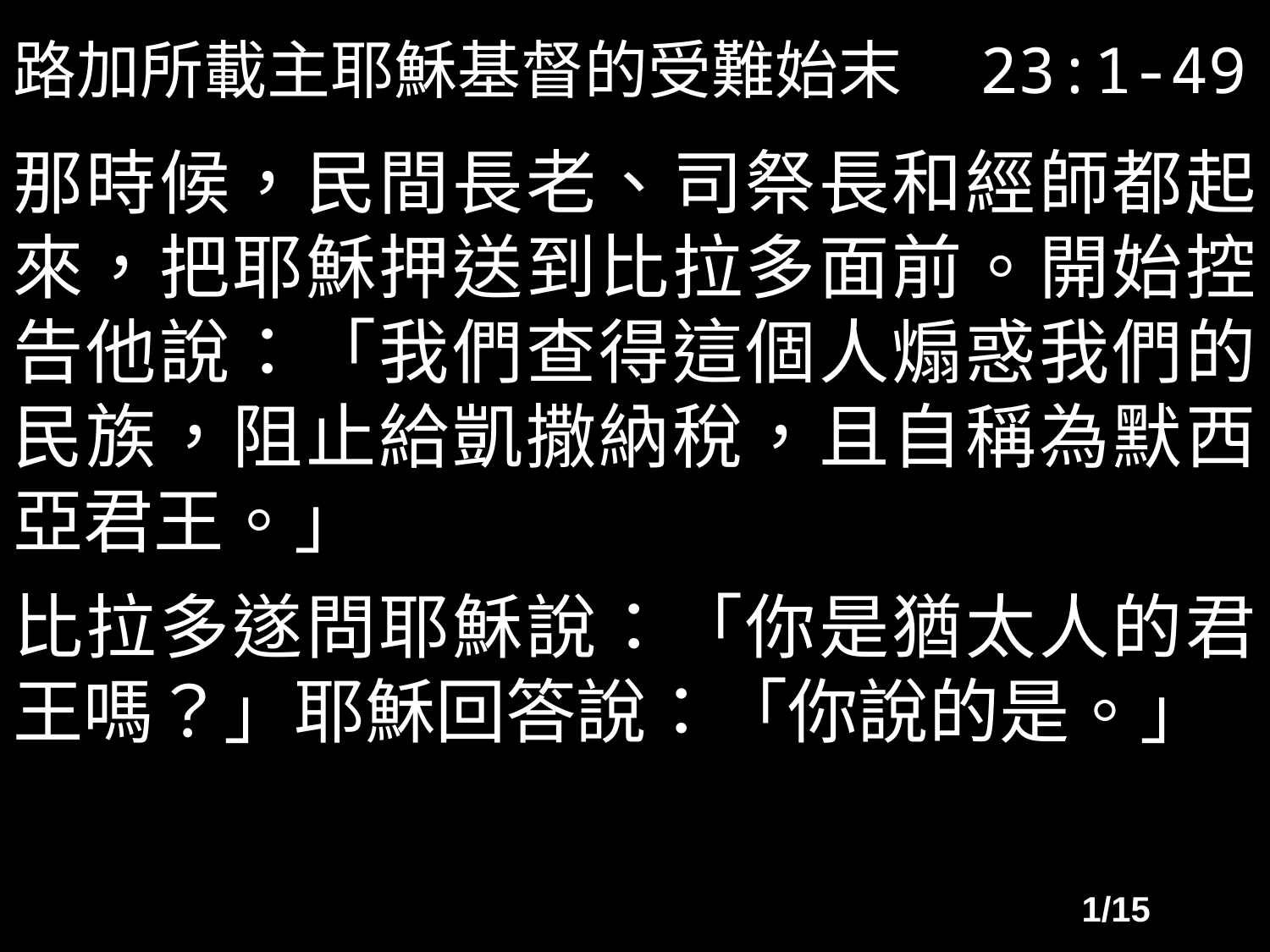

路加所載主耶穌基督的受難始末　23:1-49
那時候，民間長老、司祭長和經師都起來，把耶穌押送到比拉多面前。開始控告他說：「我們查得這個人煽惑我們的民族，阻止給凱撒納稅，且自稱為默西亞君王。」
比拉多遂問耶穌說：「你是猶太人的君王嗎？」耶穌回答說：「你說的是。」

1/15